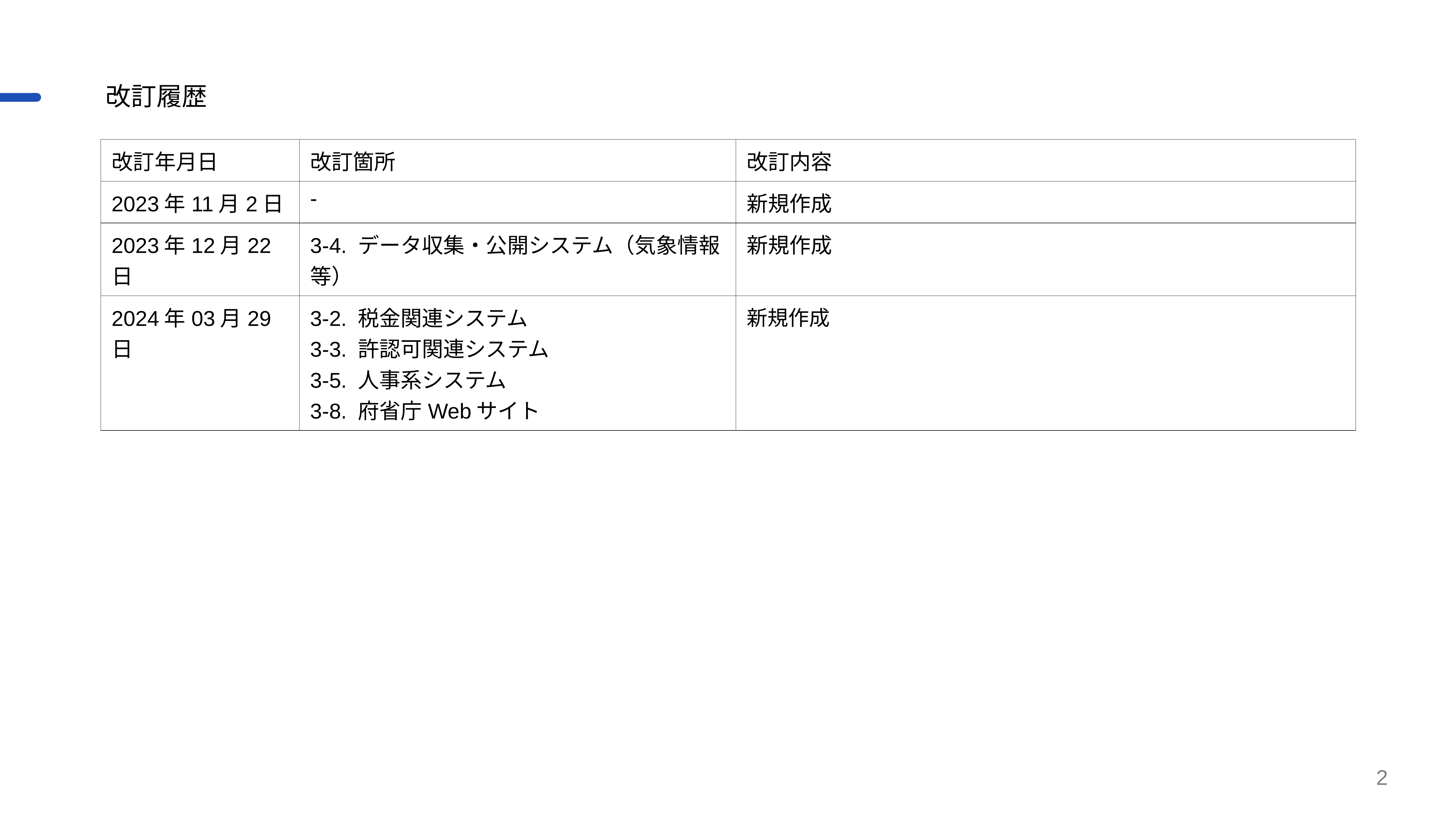

# 改訂履歴
| 改訂年月日 | 改訂箇所 | 改訂内容 |
| --- | --- | --- |
| 2023年11月2日 | - | 新規作成 |
| 2023年12月22日 | 3-4. データ収集・公開システム（気象情報等） | 新規作成 |
| 2024年03月29日 | 3-2. 税⾦関連システム 3-3. 許認可関連システム 3-5. 人事系システム 3-8. 府省庁Webサイト | 新規作成 |
2